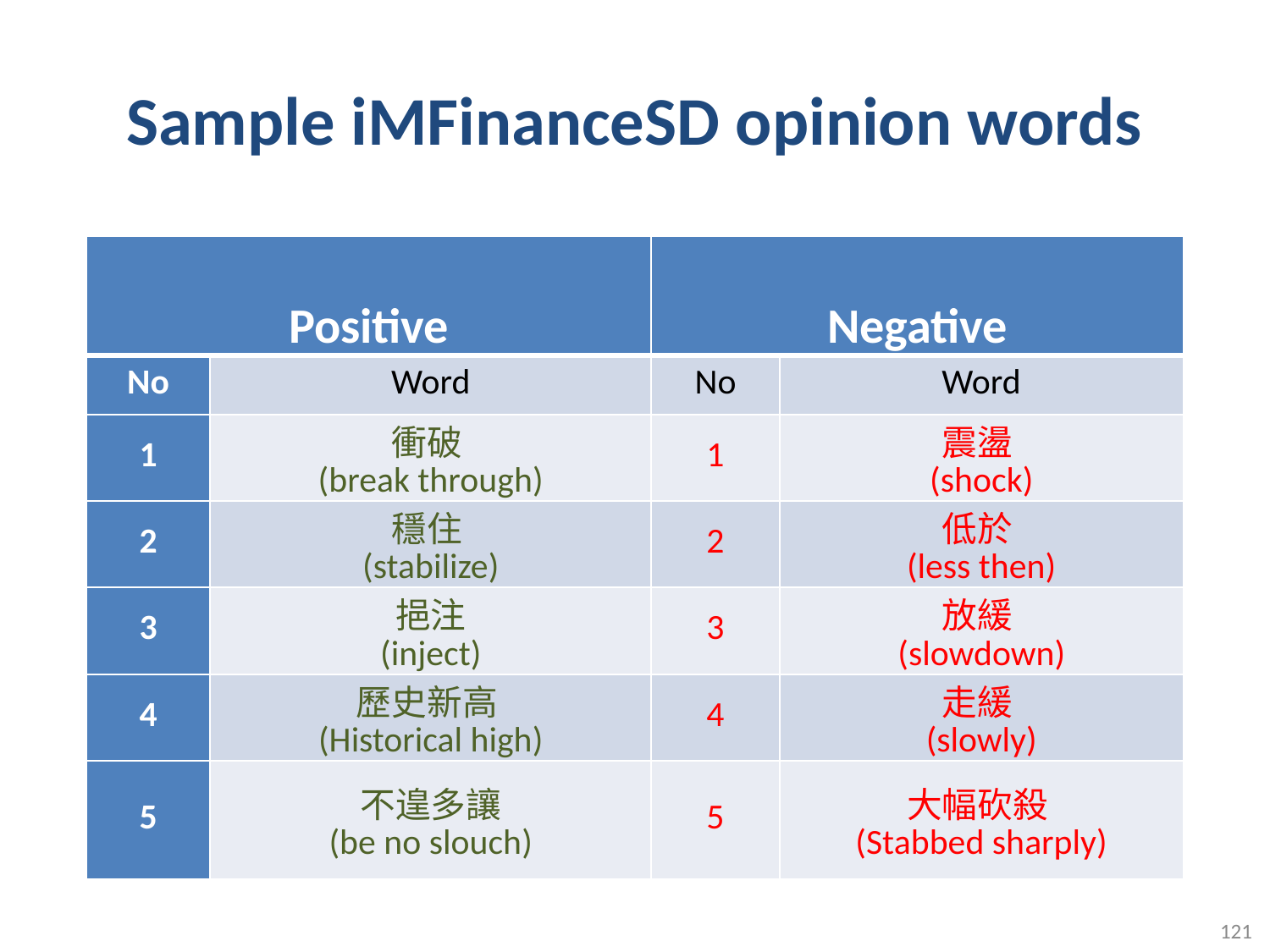

# Sample iMFinanceSD opinion words
| Positive |  | Negative |  |
| --- | --- | --- | --- |
| No | Word | No | Word |
| 1 | 衝破 (break through) | 1 | 震盪 (shock) |
| 2 | 穩住 (stabilize) | 2 | 低於 (less then) |
| 3 | 挹注 (inject) | 3 | 放緩 (slowdown) |
| 4 | 歷史新高 (Historical high) | 4 | 走緩 (slowly) |
| 5 | 不遑多讓 (be no slouch) | 5 | 大幅砍殺 (Stabbed sharply) |
121